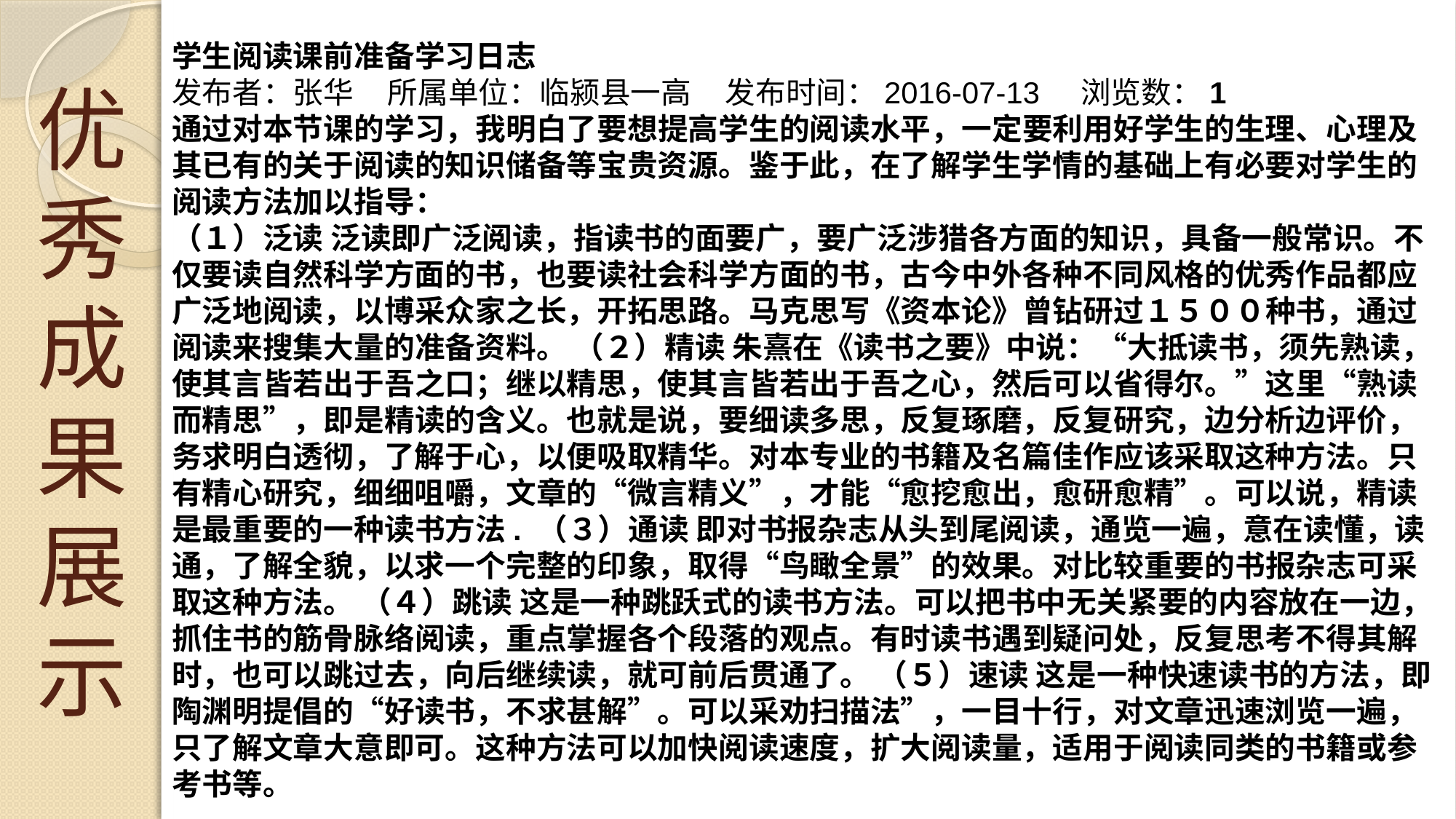

优秀成果展示
学生阅读课前准备学习日志
发布者：张华     所属单位：临颍县一高     发布时间：2016-07-13    浏览数：1
通过对本节课的学习，我明白了要想提高学生的阅读水平，一定要利用好学生的生理、心理及其已有的关于阅读的知识储备等宝贵资源。鉴于此，在了解学生学情的基础上有必要对学生的阅读方法加以指导：
（１）泛读 泛读即广泛阅读，指读书的面要广，要广泛涉猎各方面的知识，具备一般常识。不仅要读自然科学方面的书，也要读社会科学方面的书，古今中外各种不同风格的优秀作品都应广泛地阅读，以博采众家之长，开拓思路。马克思写《资本论》曾钻研过１５００种书，通过阅读来搜集大量的准备资料。 （２）精读 朱熹在《读书之要》中说：“大抵读书，须先熟读，使其言皆若出于吾之口；继以精思，使其言皆若出于吾之心，然后可以省得尔。”这里“熟读而精思”，即是精读的含义。也就是说，要细读多思，反复琢磨，反复研究，边分析边评价，务求明白透彻，了解于心，以便吸取精华。对本专业的书籍及名篇佳作应该采取这种方法。只有精心研究，细细咀嚼，文章的“微言精义”，才能“愈挖愈出，愈研愈精”。可以说，精读是最重要的一种读书方法. （３）通读 即对书报杂志从头到尾阅读，通览一遍，意在读懂，读通，了解全貌，以求一个完整的印象，取得“鸟瞰全景”的效果。对比较重要的书报杂志可采取这种方法。 （４）跳读 这是一种跳跃式的读书方法。可以把书中无关紧要的内容放在一边，抓住书的筋骨脉络阅读，重点掌握各个段落的观点。有时读书遇到疑问处，反复思考不得其解时，也可以跳过去，向后继续读，就可前后贯通了。 （５）速读 这是一种快速读书的方法，即陶渊明提倡的“好读书，不求甚解”。可以采劝扫描法”，一目十行，对文章迅速浏览一遍，只了解文章大意即可。这种方法可以加快阅读速度，扩大阅读量，适用于阅读同类的书籍或参考书等。